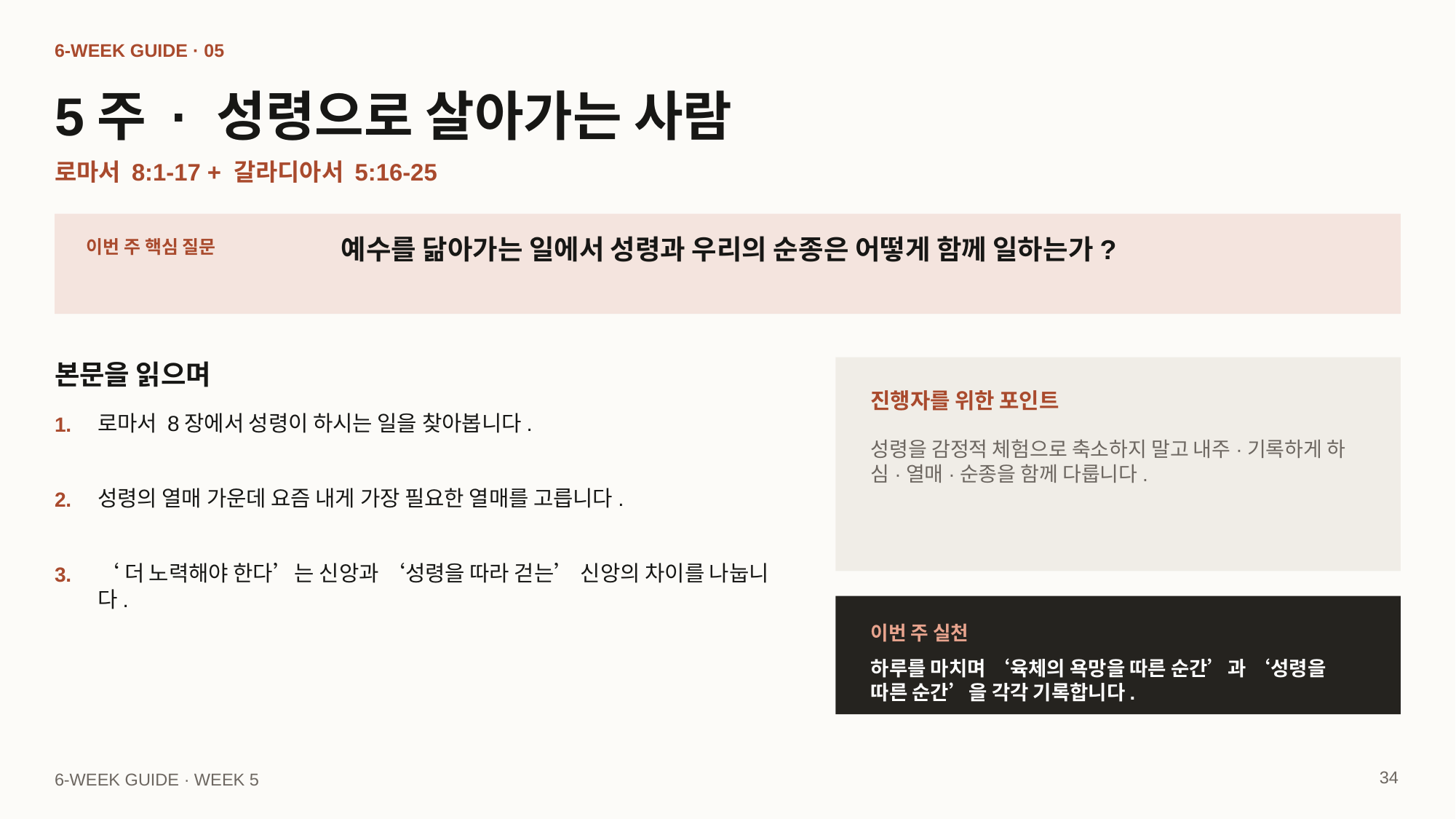

6-WEEK GUIDE · 05
5주 · 성령으로 살아가는 사람
로마서 8:1-17 + 갈라디아서 5:16-25

예수를 닮아가는 일에서 성령과 우리의 순종은 어떻게 함께 일하는가?
이번 주 핵심 질문
본문을 읽으며

진행자를 위한 포인트
로마서 8장에서 성령이 하시는 일을 찾아봅니다.
1.
성령을 감정적 체험으로 축소하지 말고 내주·기록하게 하심·열매·순종을 함께 다룹니다.
성령의 열매 가운데 요즘 내게 가장 필요한 열매를 고릅니다.
2.
‘더 노력해야 한다’는 신앙과 ‘성령을 따라 걷는’ 신앙의 차이를 나눕니다.
3.

이번 주 실천
하루를 마치며 ‘육체의 욕망을 따른 순간’과 ‘성령을 따른 순간’을 각각 기록합니다.
34
6-WEEK GUIDE · WEEK 5